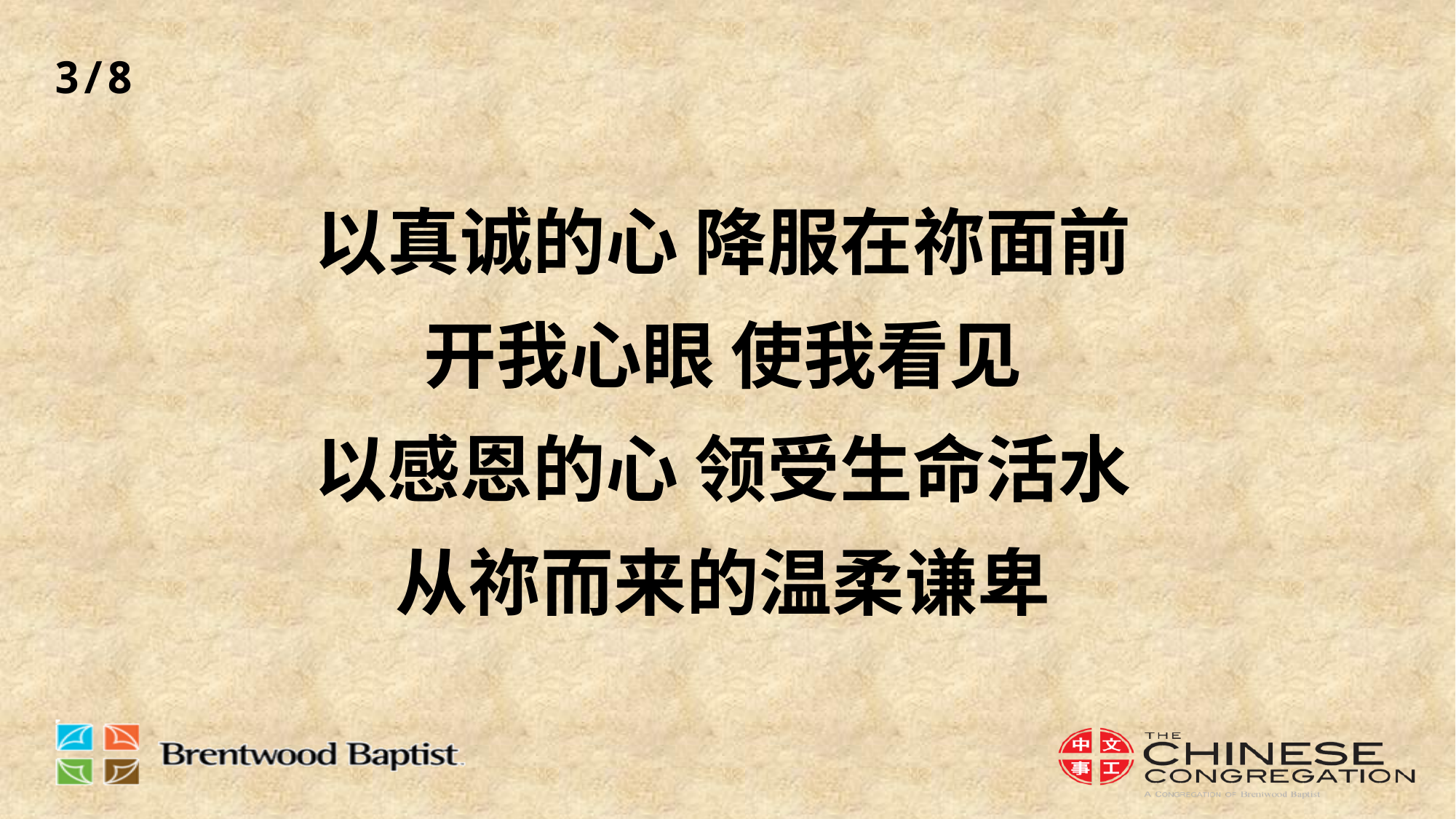

3/8
# 以真诚的心 降服在祢面前 开我心眼 使我看见 以感恩的心 领受生命活水 从祢而来的温柔谦卑